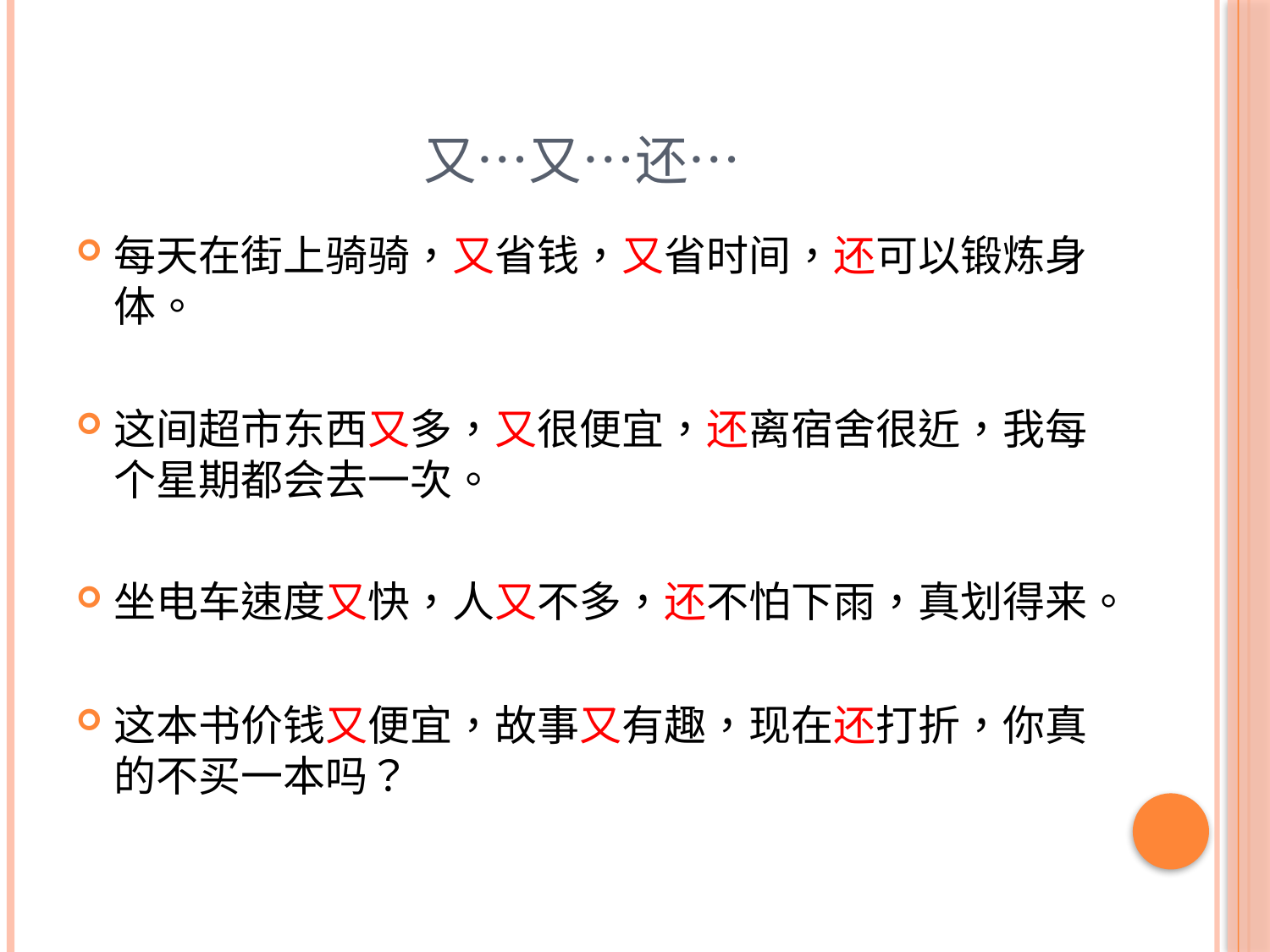

# 又…又…还…
每天在街上骑骑，又省钱，又省时间，还可以锻炼身体。

这间超市东西又多，又很便宜，还离宿舍很近，我每个星期都会去一次。

坐电车速度又快，人又不多，还不怕下雨，真划得来。

这本书价钱又便宜，故事又有趣，现在还打折，你真的不买一本吗？